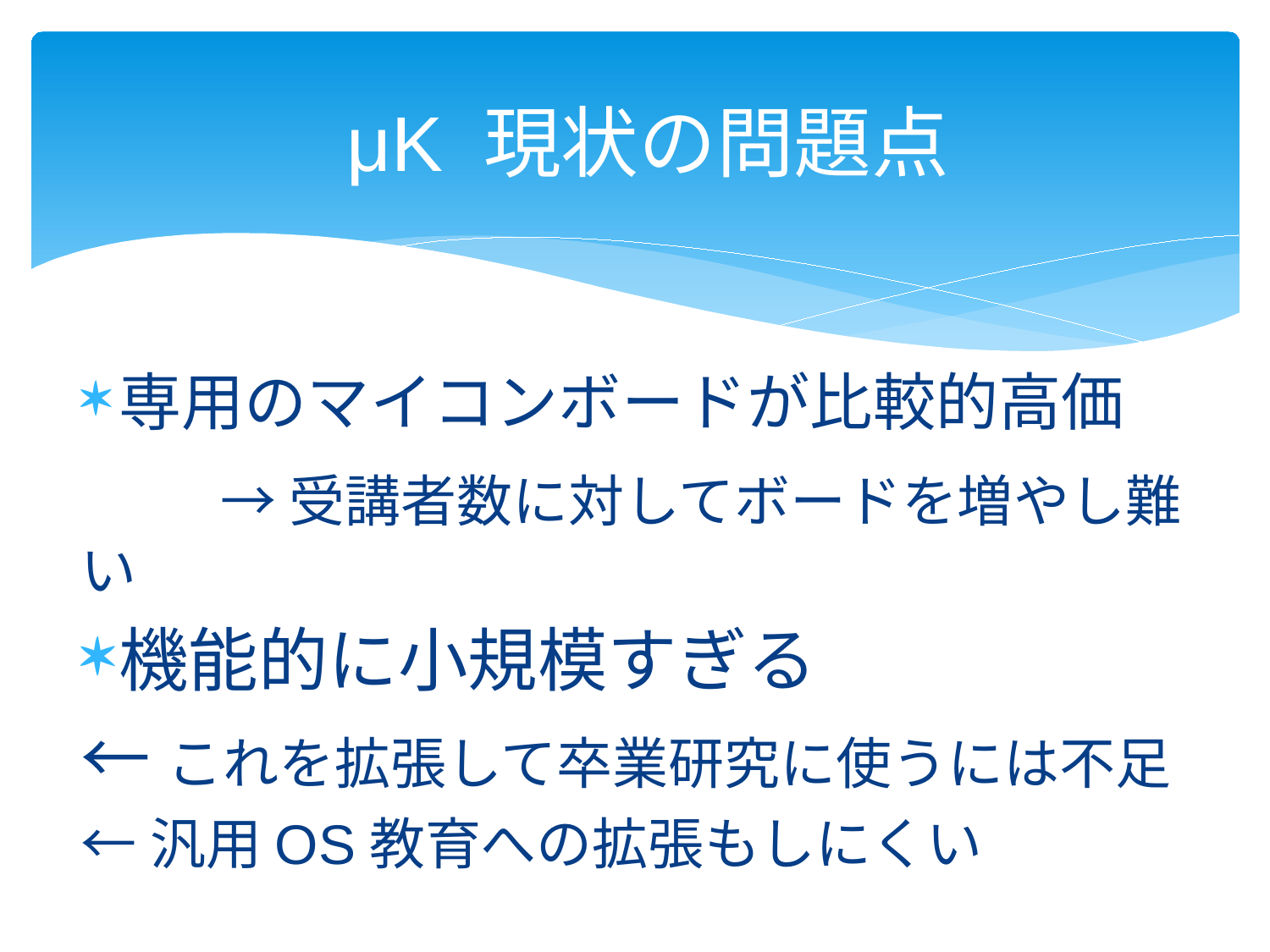

μK 現状の問題点
専用のマイコンボードが比較的高価
　　→ 受講者数に対してボードを増やし難い
機能的に小規模すぎる
←これを拡張して卒業研究に使うには不足
←汎用OS教育への拡張もしにくい